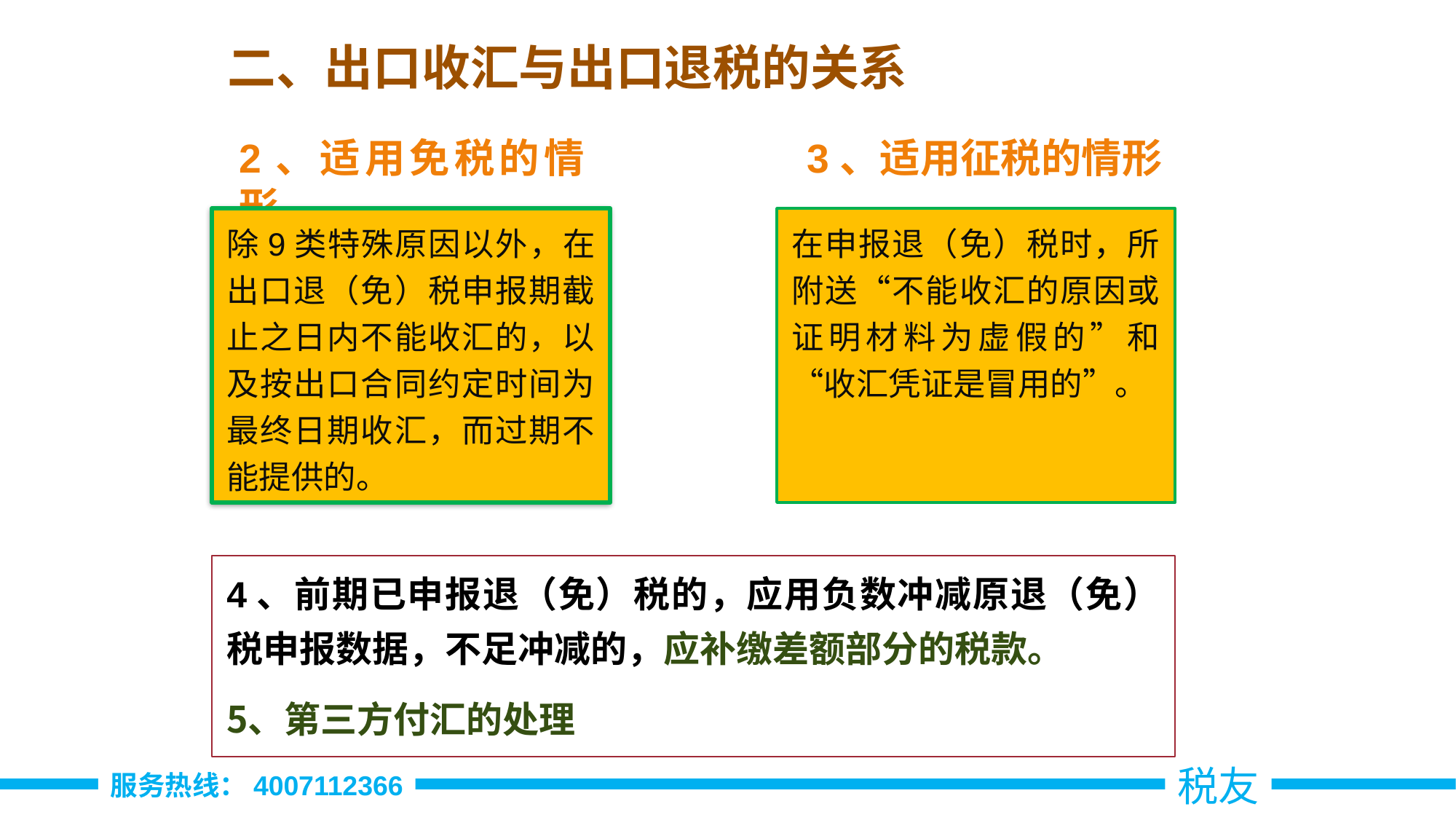

二、出口收汇与出口退税的关系
2、适用免税的情形
3、适用征税的情形
在申报退（免）税时，所附送“不能收汇的原因或证明材料为虚假的”和“收汇凭证是冒用的”。

除9类特殊原因以外，在出口退（免）税申报期截止之日内不能收汇的，以及按出口合同约定时间为最终日期收汇，而过期不能提供的。
4、前期已申报退（免）税的，应用负数冲减原退（免）税申报数据，不足冲减的，应补缴差额部分的税款。
5、第三方付汇的处理
10